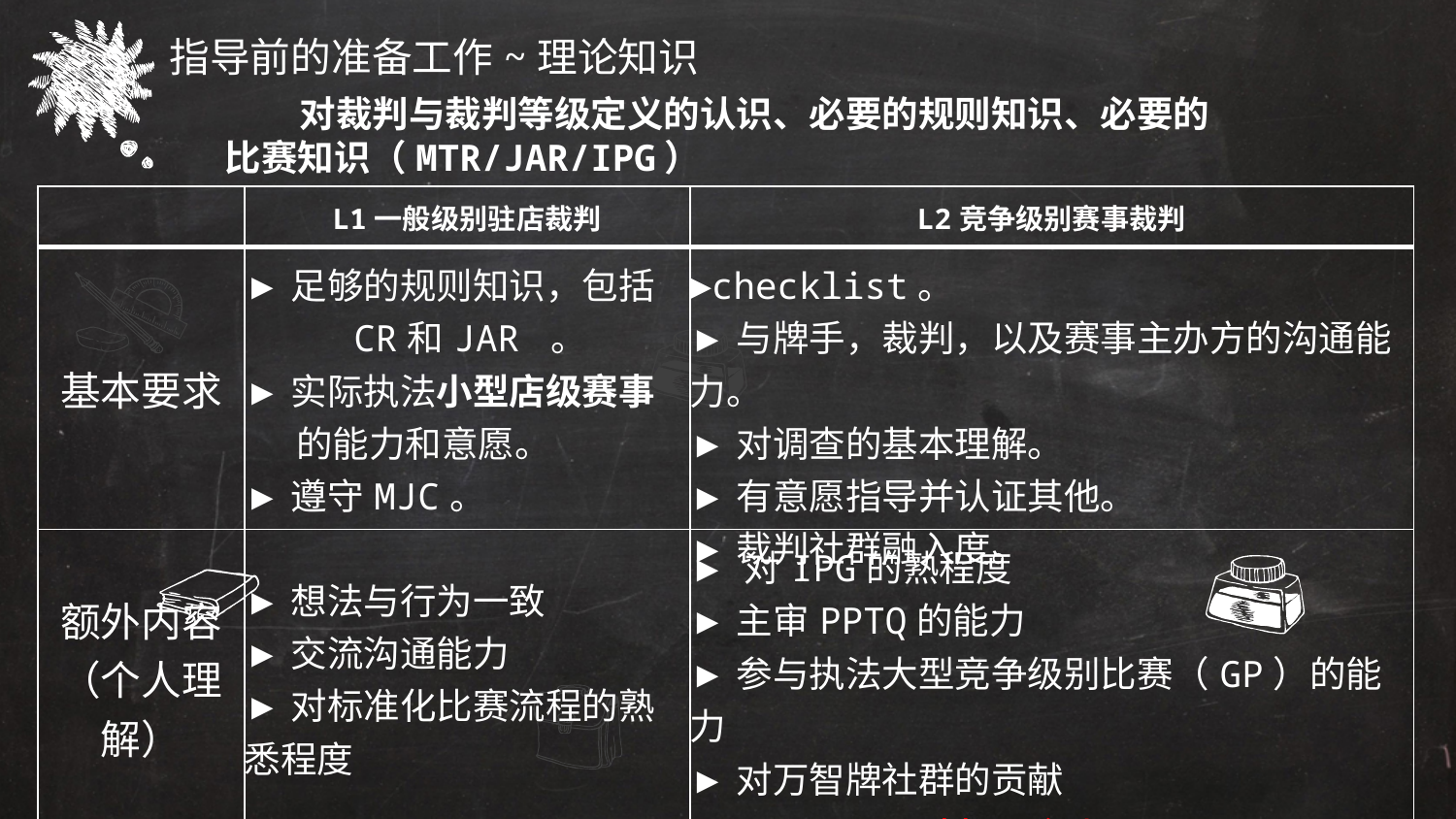

指导前的准备工作~理论知识
        对裁判与裁判等级定义的认识、必要的规则知识、必要的比赛知识（MTR/JAR/IPG）
|  | L1一般级别驻店裁判 | L2竞争级别赛事裁判 |
| --- | --- | --- |
| 基本要求 | ►足够的规则知识，包括 CR和JAR 。 ►实际执法小型店级赛事 的能力和意愿。 ►遵守MJC。 | ►checklist。 ►与牌手，裁判，以及赛事主办方的沟通能力。 ►对调查的基本理解。 ►有意愿指导并认证其他。 ►裁判社群融入度。 |
| 额外内容 （个人理解） | ►想法与行为一致 ►交流沟通能力 ►对标准化比赛流程的熟悉程度 | ► 对IPG的熟程度 ►主审PPTQ的能力 ►参与执法大型竞争级别比赛（GP）的能力 ►对万智牌社群的贡献 贡献≠参加项目 |